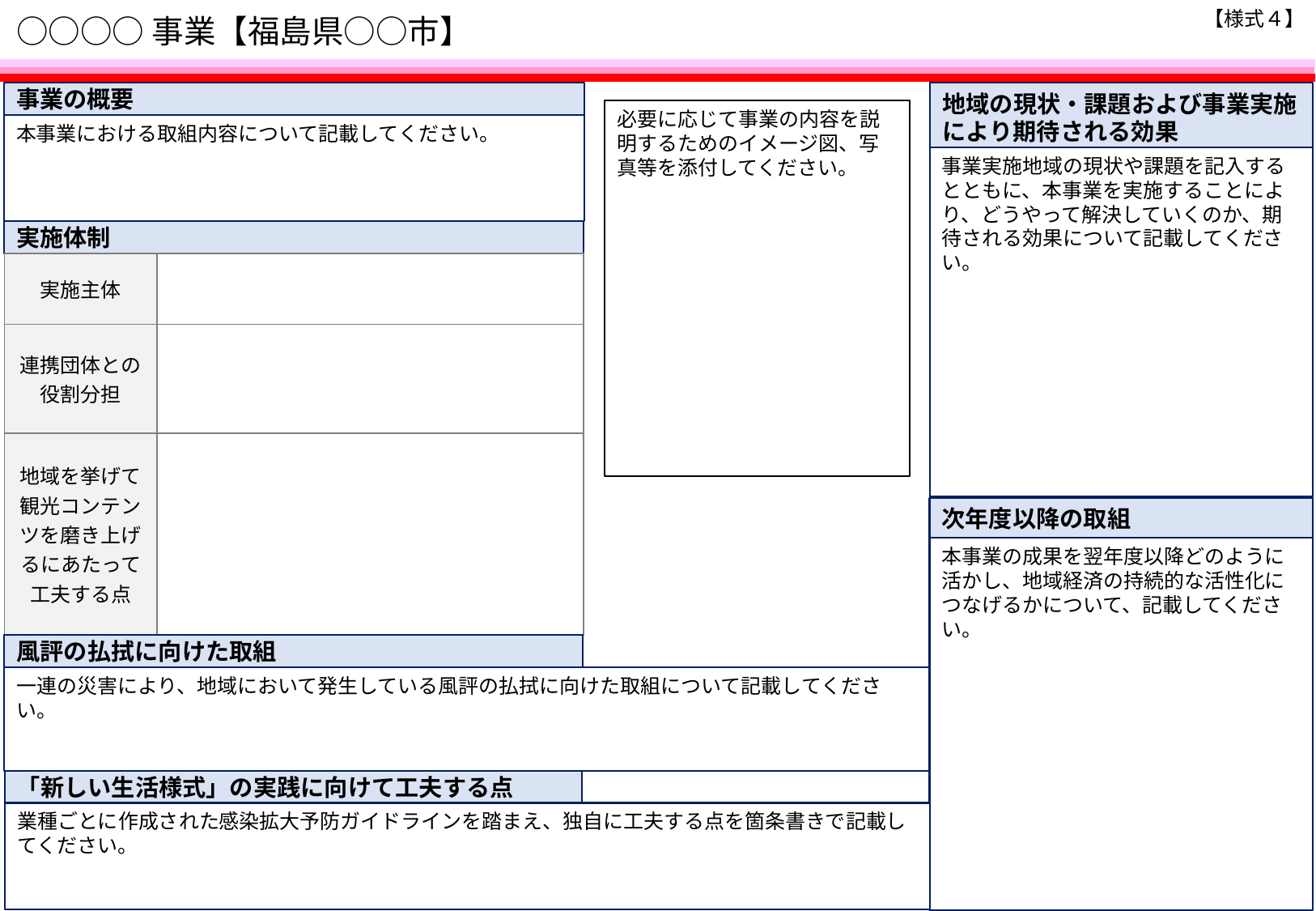

【様式４】
# ○○○○事業【福島県○○市】
事業の概要
地域の現状・課題および事業実施により期待される効果
必要に応じて事業の内容を説明するためのイメージ図、写真等を添付してください。

本事業における取組内容について記載してください。
事業実施地域の現状や課題を記入するとともに、本事業を実施することにより、どうやって解決していくのか、期待される効果について記載してください。
実施体制
| 実施主体 |  |
| --- | --- |
| 連携団体との役割分担 |  |
| 地域を挙げて観光コンテンツを磨き上げるにあたって工夫する点 |  |
次年度以降の取組
本事業の成果を翌年度以降どのように活かし、地域経済の持続的な活性化につなげるかについて、記載してください。
風評の払拭に向けた取組
一連の災害により、地域において発生している風評の払拭に向けた取組について記載してください。
「新しい生活様式」の実践に向けて工夫する点
業種ごとに作成された感染拡大予防ガイドラインを踏まえ、独自に工夫する点を箇条書きで記載してください。